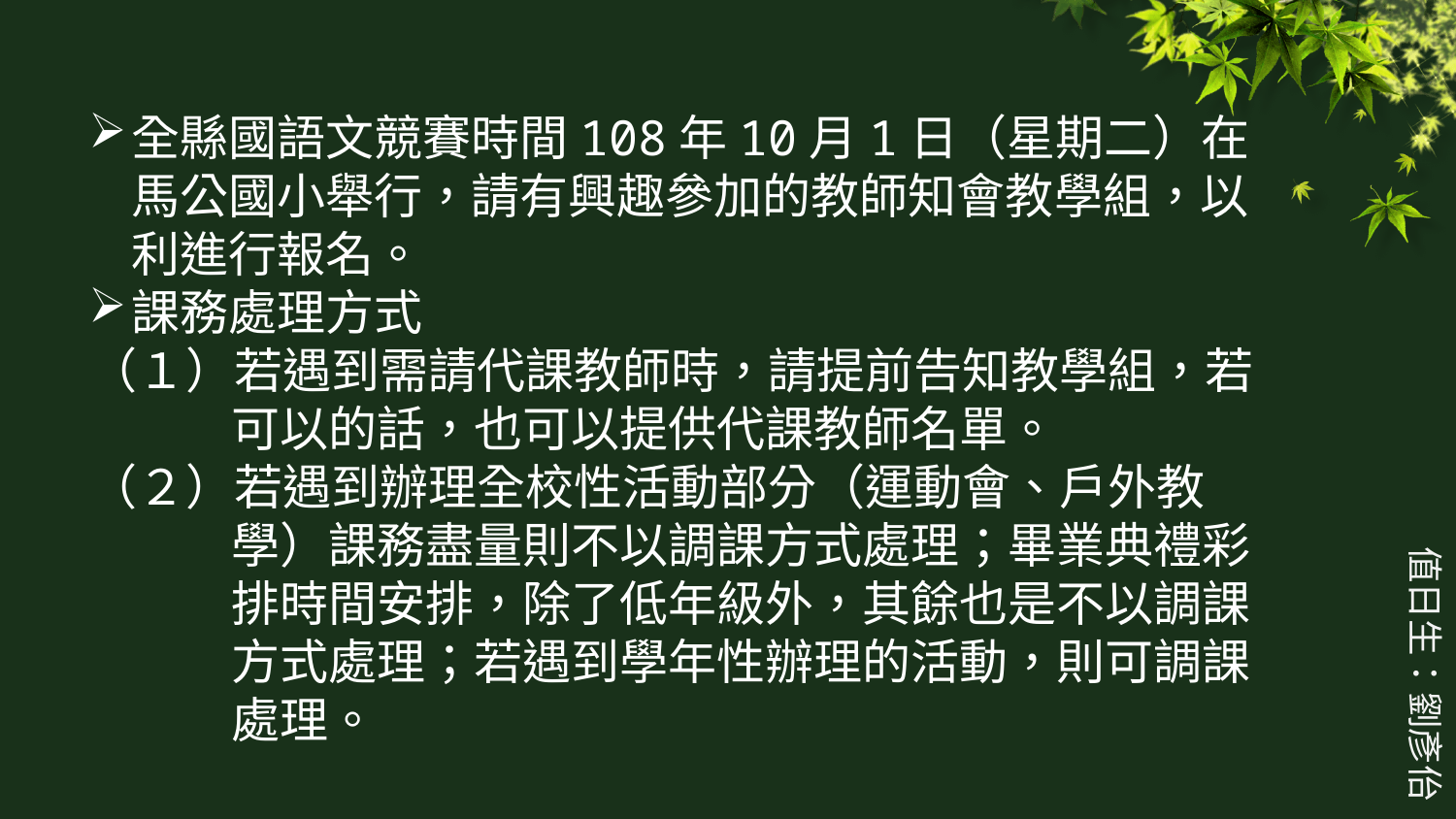

全縣國語文競賽時間108年10月1日（星期二）在馬公國小舉行，請有興趣參加的教師知會教學組，以利進行報名。
課務處理方式
（１）若遇到需請代課教師時，請提前告知教學組，若可以的話，也可以提供代課教師名單。
（２）若遇到辦理全校性活動部分（運動會、戶外教學）課務盡量則不以調課方式處理；畢業典禮彩排時間安排，除了低年級外，其餘也是不以調課方式處理；若遇到學年性辦理的活動，則可調課處理。
值日生：劉彥佁